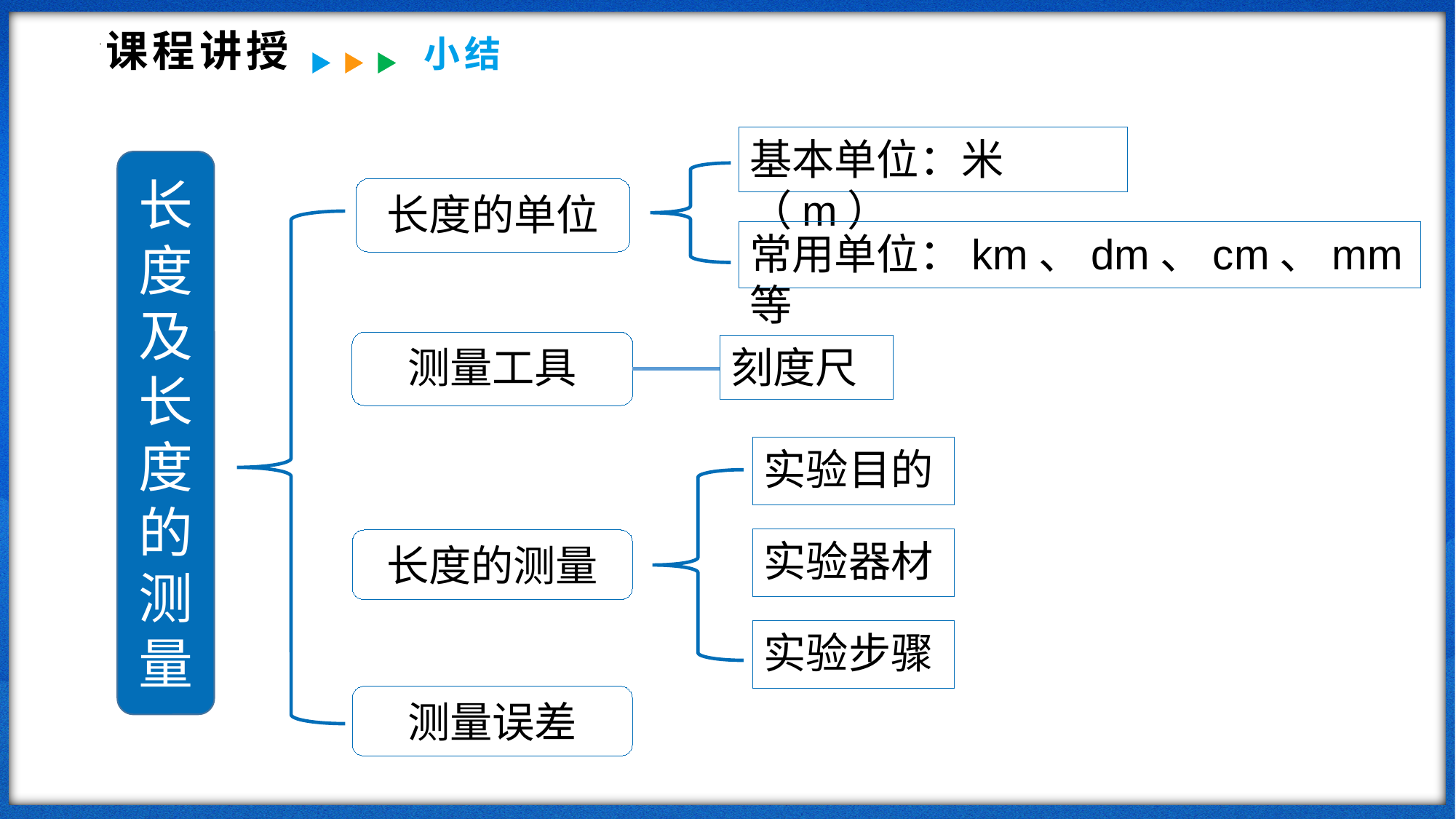

课程讲授
小结

基本单位：米（m）
长度及长度的测量

长度的单位

常用单位：km、dm、cm、mm等
测量工具
刻度尺
实验目的

实验器材
长度的测量
实验步骤
测量误差